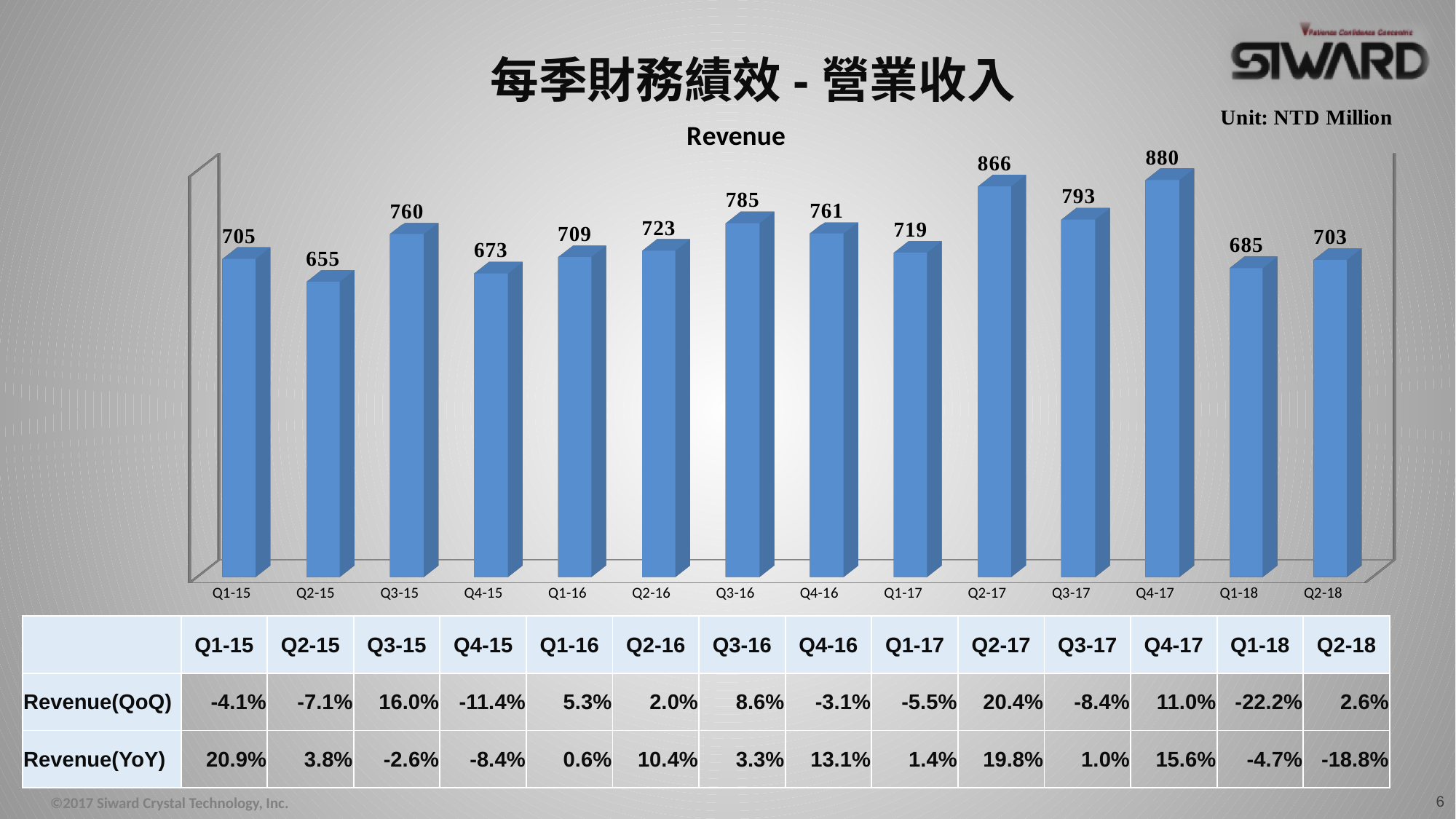

# 每季財務績效-營業收入

[unsupported chart]

|  | Q1-15 | Q2-15 | Q3-15 | Q4-15 | Q1-16 | Q2-16 | Q3-16 | Q4-16 | Q1-17 | Q2-17 | Q3-17 | Q4-17 | Q1-18 | Q2-18 |
| --- | --- | --- | --- | --- | --- | --- | --- | --- | --- | --- | --- | --- | --- | --- |
| Revenue(QoQ) | -4.1% | -7.1% | 16.0% | -11.4% | 5.3% | 2.0% | 8.6% | -3.1% | -5.5% | 20.4% | -8.4% | 11.0% | -22.2% | 2.6% |
| Revenue(YoY) | 20.9% | 3.8% | -2.6% | -8.4% | 0.6% | 10.4% | 3.3% | 13.1% | 1.4% | 19.8% | 1.0% | 15.6% | -4.7% | -18.8% |
6